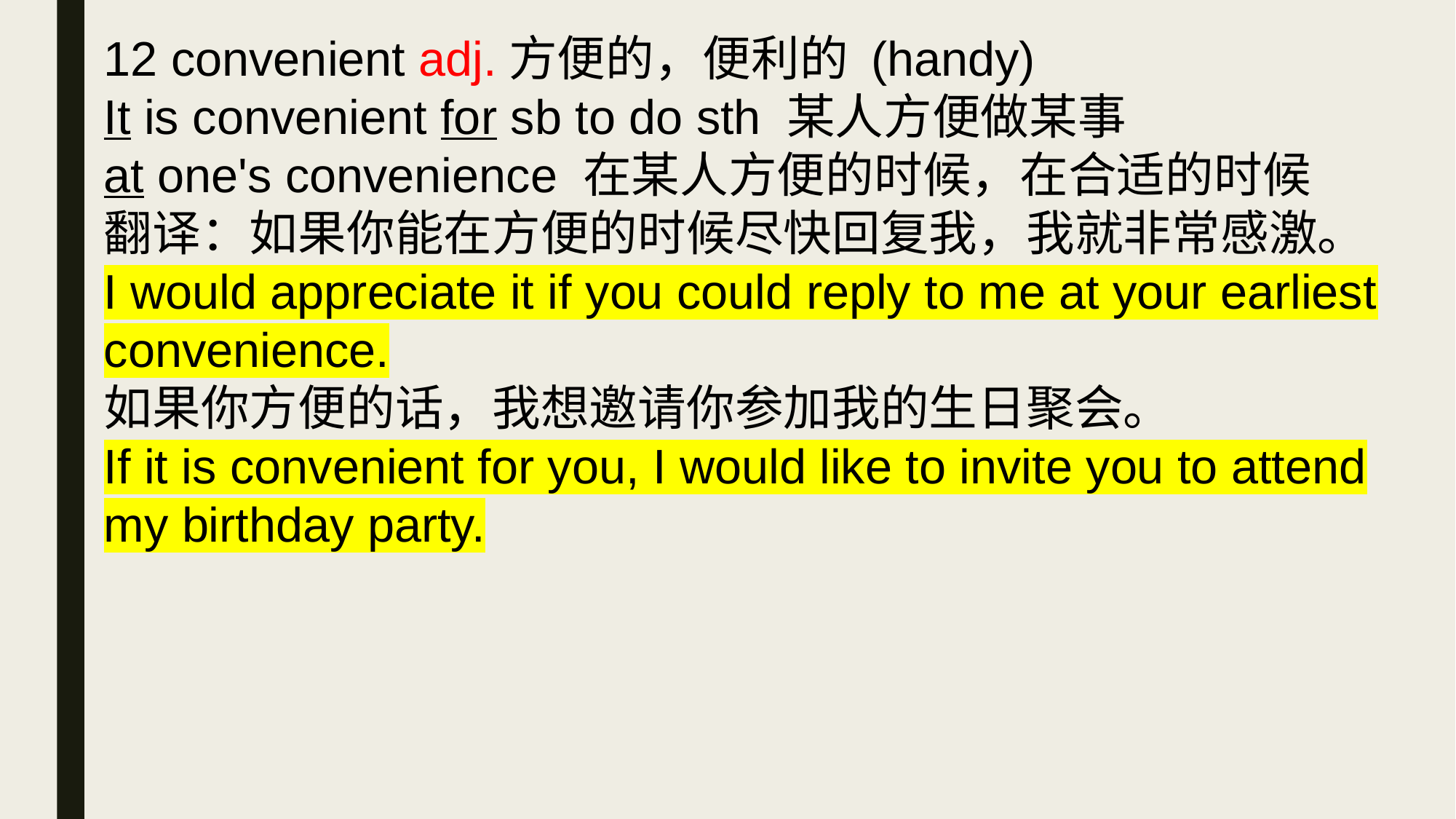

12 convenient adj.方便的，便利的 (handy)
It is convenient for sb to do sth 某人方便做某事
at one's convenience 在某人方便的时候，在合适的时候
翻译：如果你能在方便的时候尽快回复我，我就非常感激。
I would appreciate it if you could reply to me at your earliest convenience.
如果你方便的话，我想邀请你参加我的生日聚会。
If it is convenient for you, I would like to invite you to attend my birthday party.